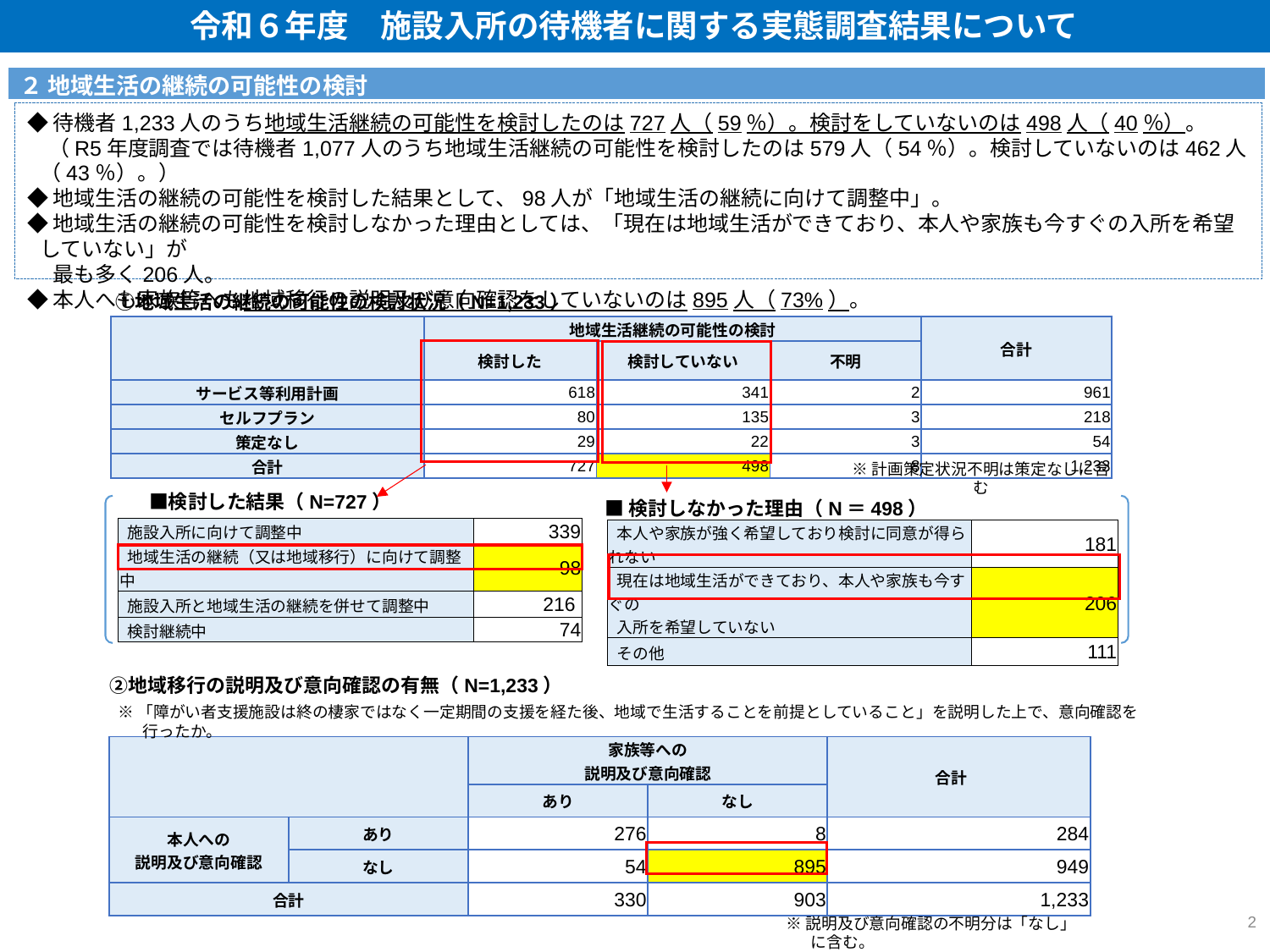

＜○○レク用＞
（24○○○○）

令和６年度　施設入所の待機者に関する実態調査結果について
２ 地域生活の継続の可能性の検討
◆待機者1,233人のうち地域生活継続の可能性を検討したのは727人（59％）。検討をしていないのは498人（40％）。
　（R5年度調査では待機者1,077人のうち地域生活継続の可能性を検討したのは579人（54％）。検討していないのは462人（43％）。）
◆地域生活の継続の可能性を検討した結果として、98人が「地域生活の継続に向けて調整中」。
◆地域生活の継続の可能性を検討しなかった理由としては、「現在は地域生活ができており、本人や家族も今すぐの入所を希望していない」が
　 最も多く206人。
◆本人へも家族等へも地域移行の説明及び意向確認をしていないのは895人（73%）。
　①地域生活の継続の可能性の検討状況（N=1,233）
|  | 地域生活継続の可能性の検討 |  |  | 合計 |
| --- | --- | --- | --- | --- |
|  | 検討した | 検討していない | 不明 |  |
| サービス等利用計画 | 618 | 341 | 2 | 961 |
| セルフプラン | 80 | 135 | 3 | 218 |
| 策定なし | 29 | 22 | 3 | 54 |
| 合計 | 727 | 498 | 8 | 1,233 |

※計画策定状況不明は策定なしに含む
　■検討した結果（N=727）
■検討しなかった理由（N＝498）

| 施設入所に向けて調整中 | 339 |
| --- | --- |
| 地域生活の継続（又は地域移行）に向けて調整中 | 98 |
| 施設入所と地域生活の継続を併せて調整中 | 216 |
| 検討継続中 | 74 |
| 本人や家族が強く希望しており検討に同意が得られない | 181 |
| --- | --- |
| 現在は地域生活ができており、本人や家族も今すぐの 入所を希望していない | 206 |
| その他 | 111 |

　②地域移行の説明及び意向確認の有無（N=1,233）
※「障がい者支援施設は終の棲家ではなく一定期間の支援を経た後、地域で生活することを前提としていること」を説明した上で、意向確認を行ったか。
|  |  | 家族等への 説明及び意向確認 | 説明及び意向確認　無 | 合計 |
| --- | --- | --- | --- | --- |
|  |  | あり | なし |  |
| 本人への 説明及び意向確認 | あり | 276 | 8 | 284 |
| 説明及び意向確認　無 | なし | 54 | 895 | 949 |
| 合計 |  | 330 | 903 | 1,233 |

2
※説明及び意向確認の不明分は「なし」に含む。